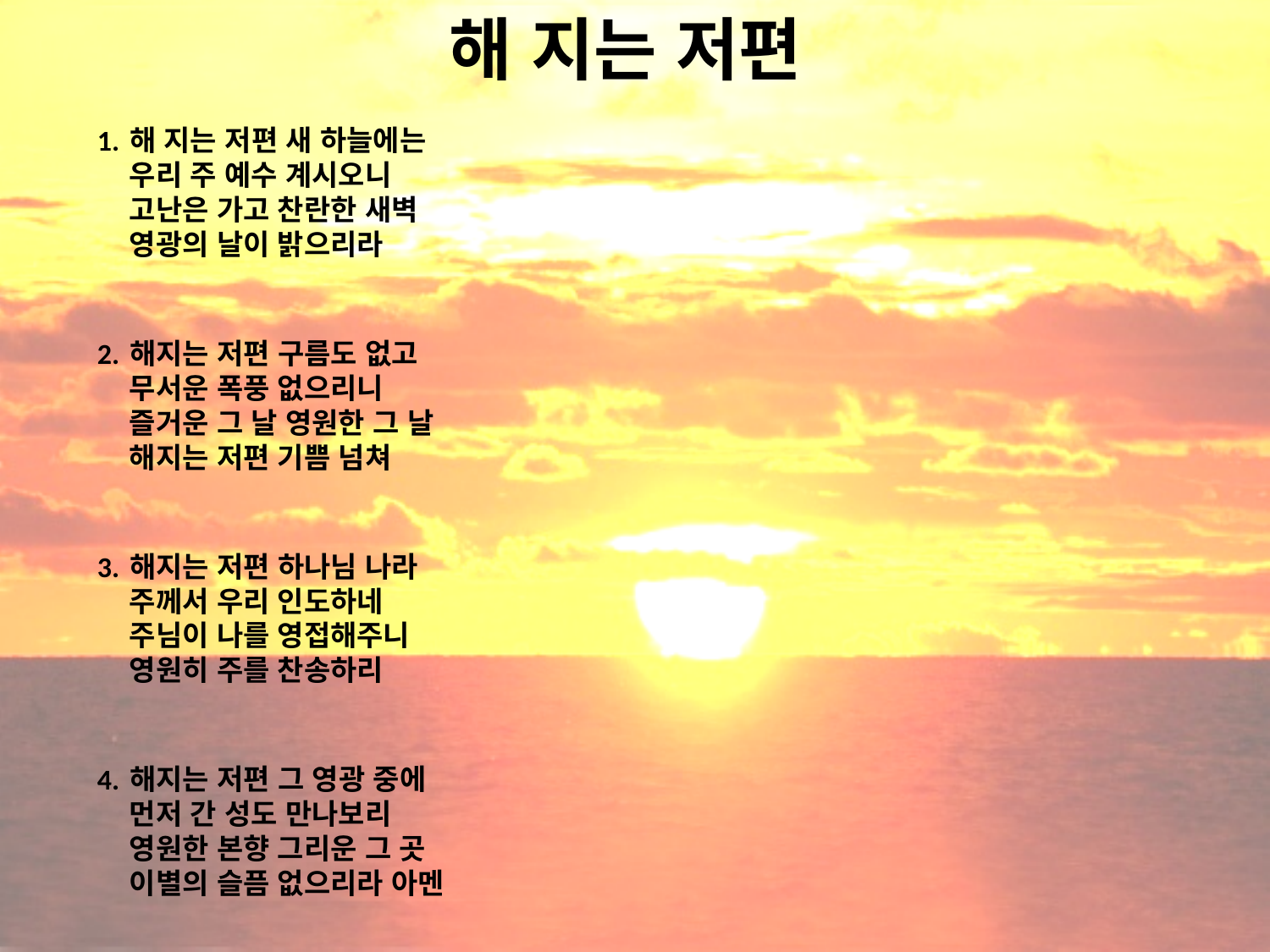

# 해 지는 저편
1. 해 지는 저편 새 하늘에는
    우리 주 예수 계시오니
    고난은 가고 찬란한 새벽
    영광의 날이 밝으리라
2. 해지는 저편 구름도 없고
    무서운 폭풍 없으리니
    즐거운 그 날 영원한 그 날
    해지는 저편 기쁨 넘쳐
3. 해지는 저편 하나님 나라
    주께서 우리 인도하네
    주님이 나를 영접해주니
    영원히 주를 찬송하리
4. 해지는 저편 그 영광 중에
    먼저 간 성도 만나보리
    영원한 본향 그리운 그 곳
    이별의 슬픔 없으리라 아멘